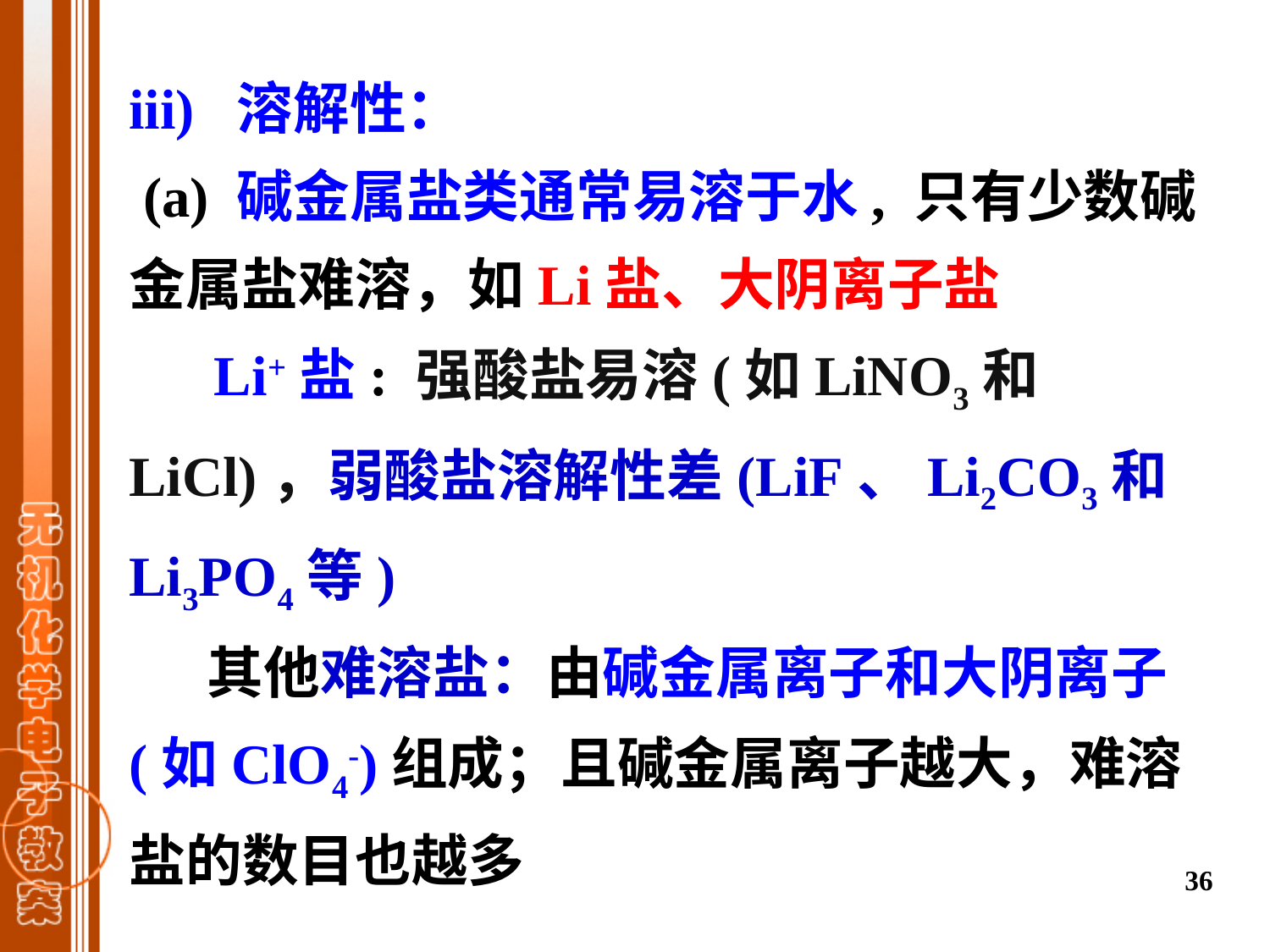

iii)  溶解性：
 (a) 碱金属盐类通常易溶于水, 只有少数碱金属盐难溶，如Li盐、大阴离子盐
      Li+盐: 强酸盐易溶(如LiNO3和LiCl)，弱酸盐溶解性差(LiF、Li2CO3和Li3PO4等)
     其他难溶盐：由碱金属离子和大阴离子(如ClO4-)组成；且碱金属离子越大，难溶盐的数目也越多
36